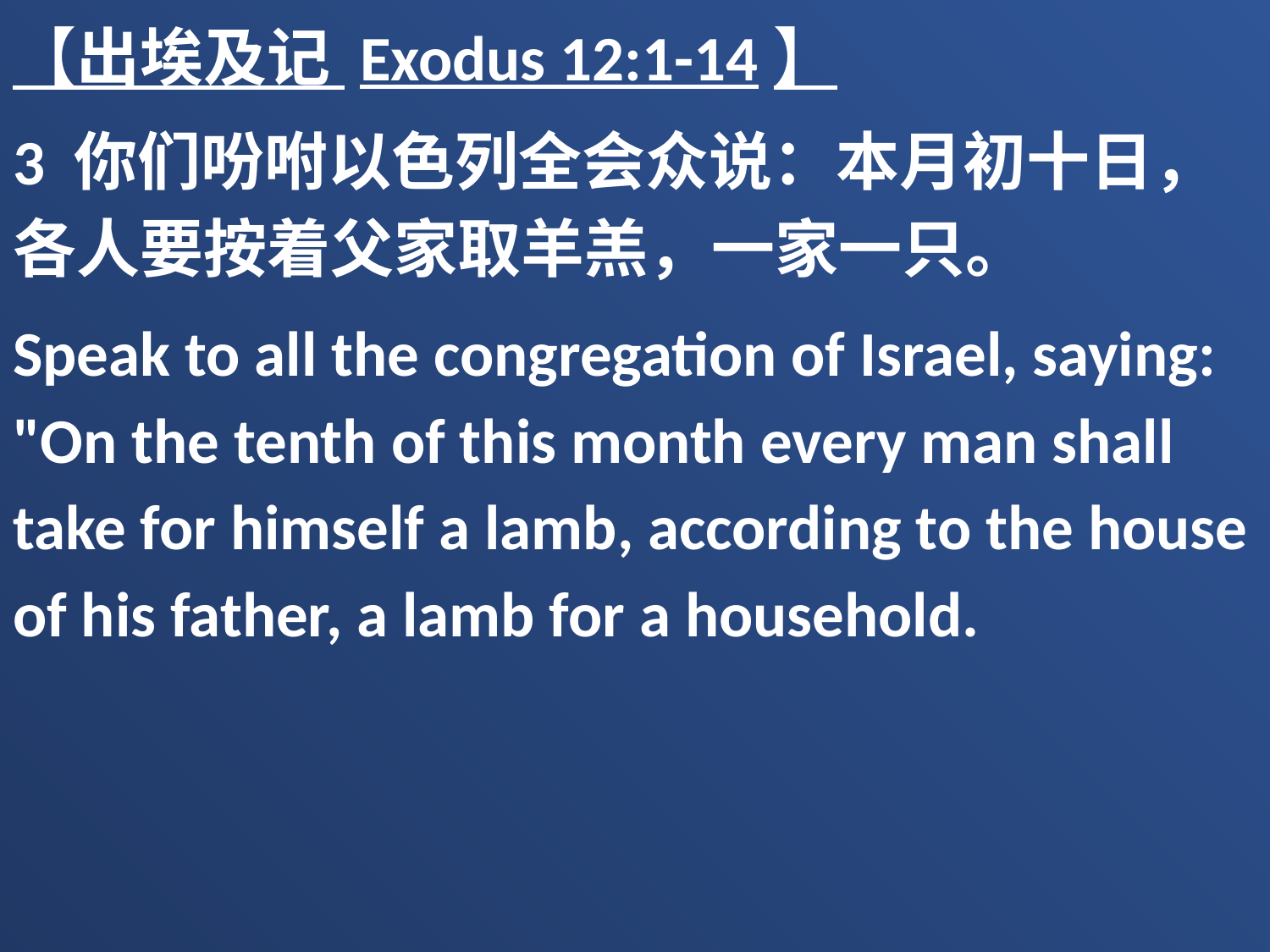

【出埃及记 Exodus 12:1-14】
3 你们吩咐以色列全会众说：本月初十日，各人要按着父家取羊羔，一家一只。
Speak to all the congregation of Israel, saying: "On the tenth of this month every man shall take for himself a lamb, according to the house of his father, a lamb for a household.